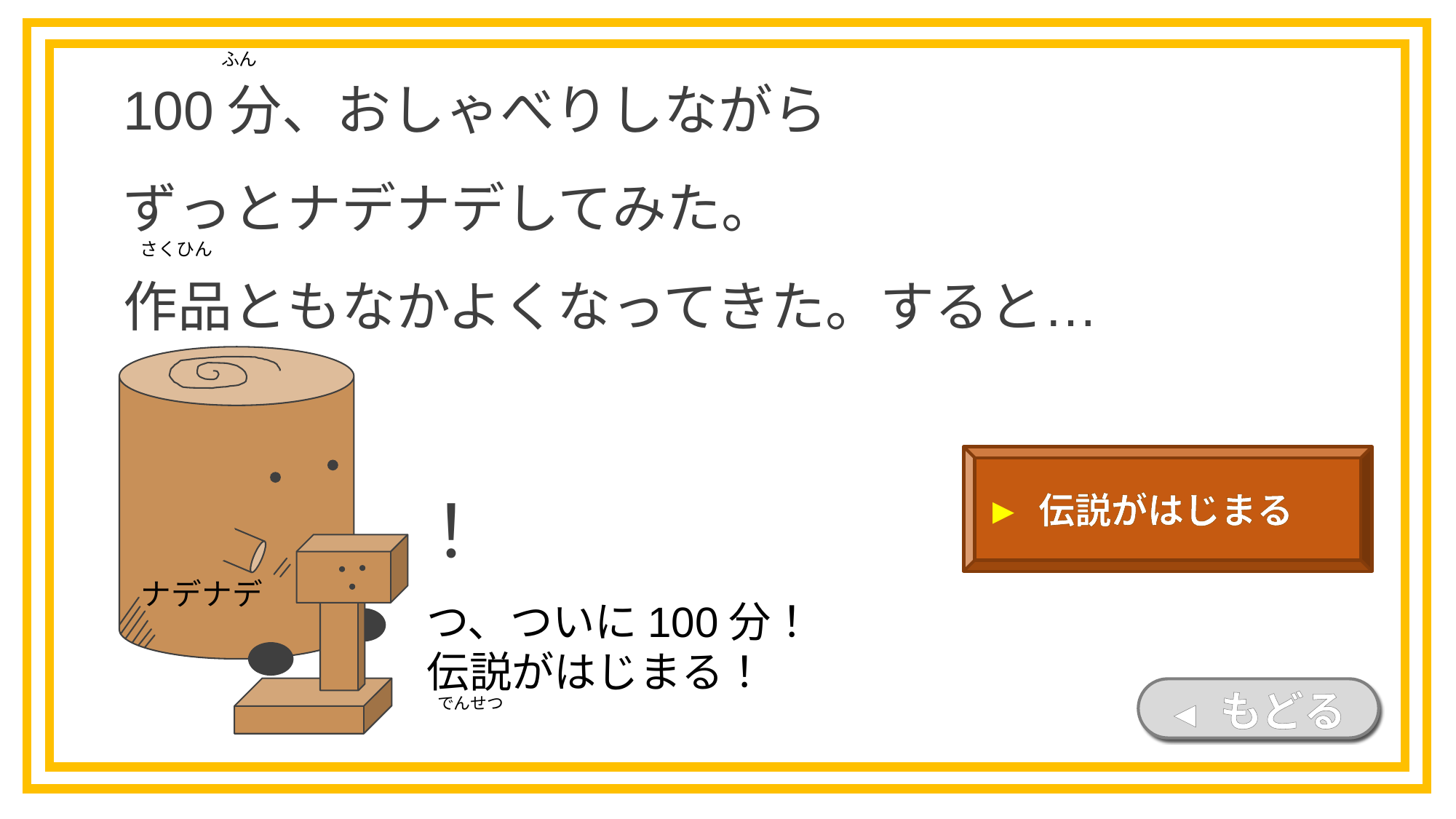

100分、おしゃべりしながら
ずっとナデナデしてみた。
作品ともなかよくなってきた。すると…
ふん

さくひん

！
► 伝説がはじまる

ナデナデ
つ、ついに100分！
伝説がはじまる！
◄ もどる

でんせつ